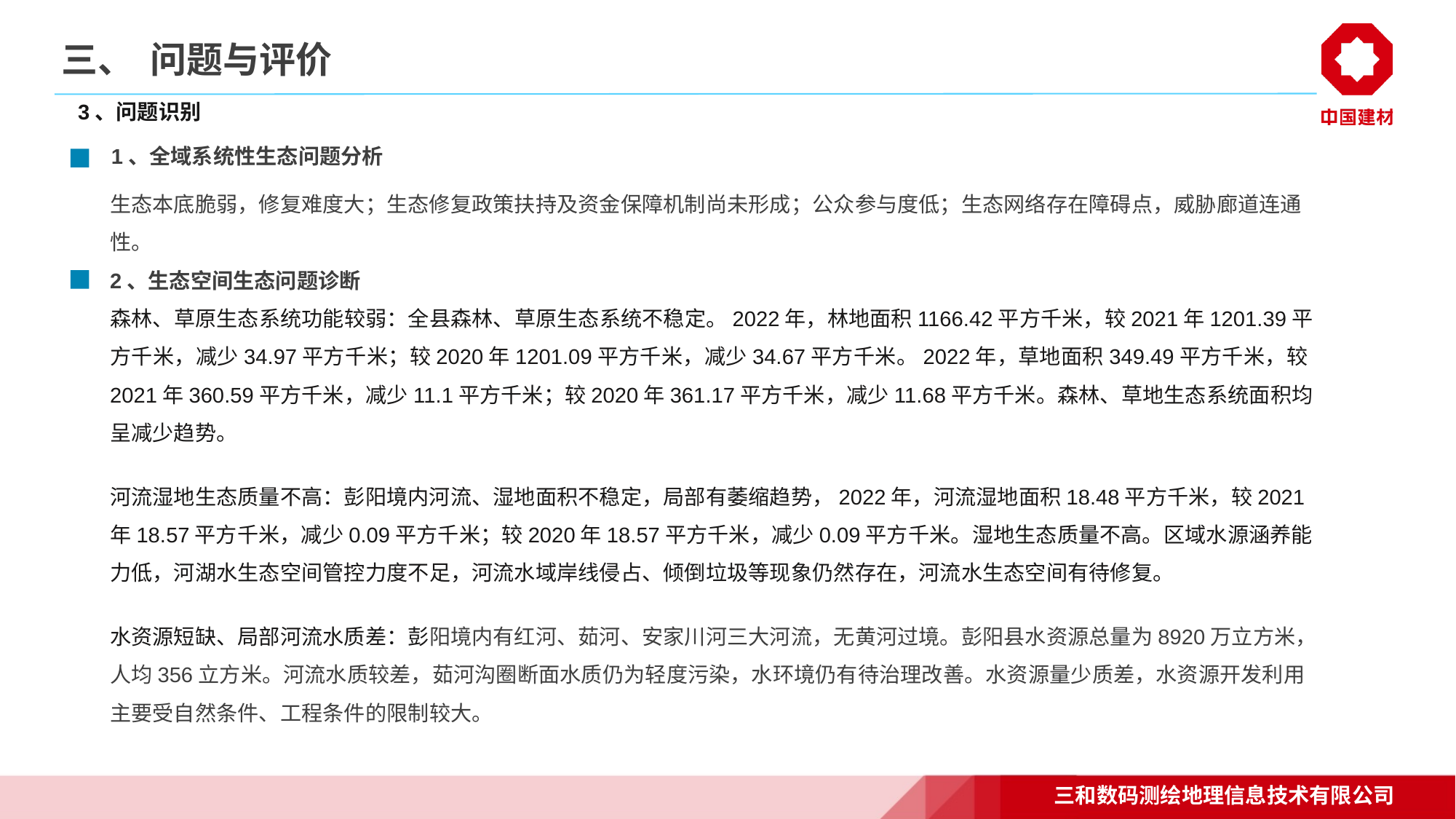

# 三、  问题与评价

3、问题识别
     1、全域系统性生态问题分析

生态本底脆弱，修复难度大；生态修复政策扶持及资金保障机制尚未形成；公众参与度低；生态网络存在障碍点，威胁廊道连通性。
2、生态空间生态问题诊断
森林、草原生态系统功能较弱：全县森林、草原生态系统不稳定。2022年，林地面积1166.42平方千米，较2021年1201.39平方千米，减少34.97平方千米；较2020年1201.09平方千米，减少34.67平方千米。2022年，草地面积349.49平方千米，较2021年360.59平方千米，减少11.1平方千米；较2020年361.17平方千米，减少11.68平方千米。森林、草地生态系统面积均呈减少趋势。

河流湿地生态质量不高：彭阳境内河流、湿地面积不稳定，局部有萎缩趋势，2022年，河流湿地面积18.48平方千米，较2021年18.57平方千米，减少0.09平方千米；较2020年18.57平方千米，减少0.09平方千米。湿地生态质量不高。区域水源涵养能力低，河湖水生态空间管控力度不足，河流水域岸线侵占、倾倒垃圾等现象仍然存在，河流水生态空间有待修复。

水资源短缺、局部河流水质差：彭阳境内有红河、茹河、安家川河三大河流，无黄河过境。彭阳县水资源总量为8920万立方米，人均356立方米。河流水质较差，茹河沟圈断面水质仍为轻度污染，水环境仍有待治理改善。水资源量少质差，水资源开发利用主要受自然条件、工程条件的限制较大。